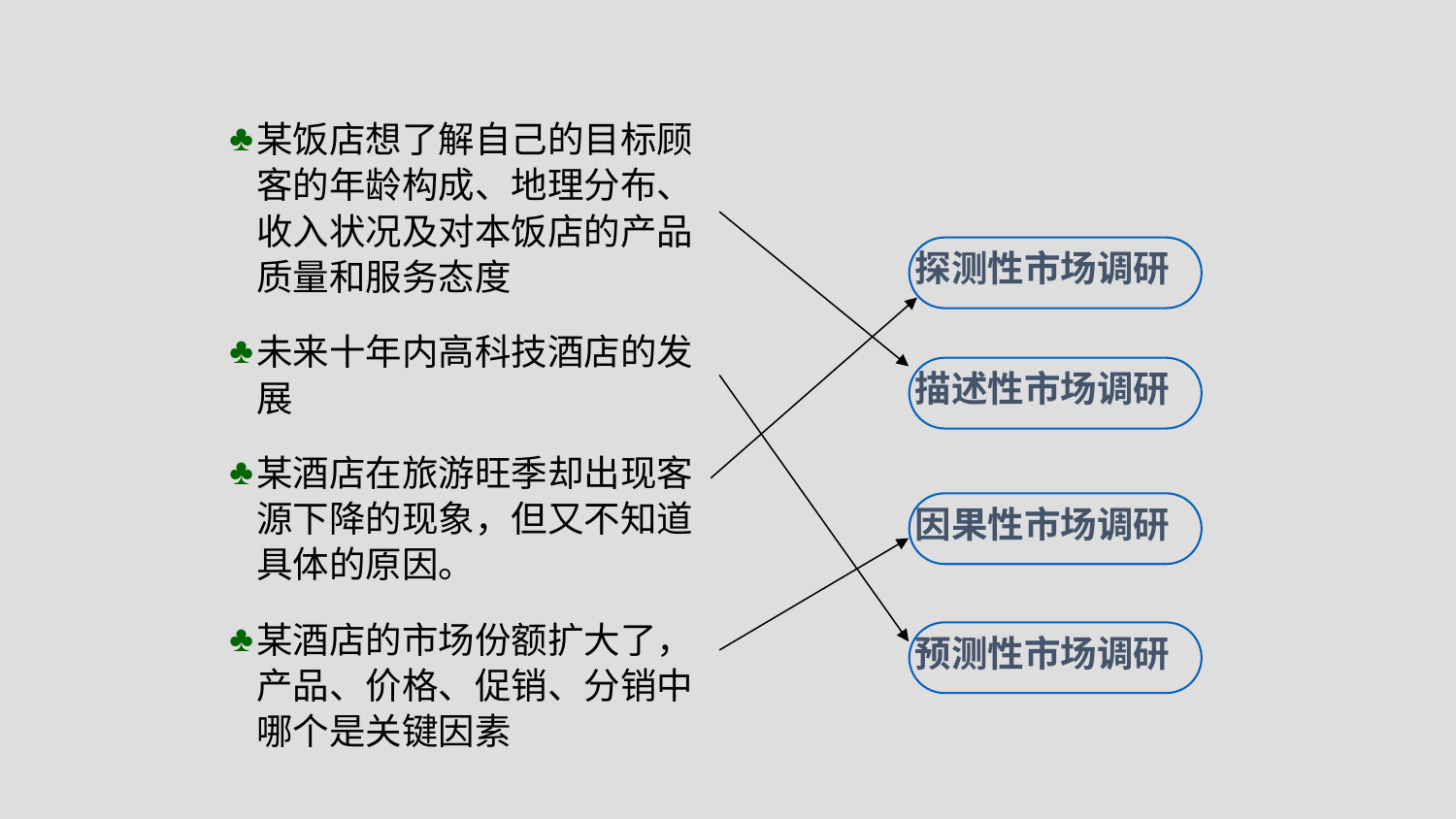

某饭店想了解自己的目标顾客的年龄构成、地理分布、收入状况及对本饭店的产品质量和服务态度
未来十年内高科技酒店的发展
某酒店在旅游旺季却出现客源下降的现象，但又不知道具体的原因。
某酒店的市场份额扩大了，产品、价格、促销、分销中哪个是关键因素

探测性市场调研

描述性市场调研

因果性市场调研

预测性市场调研